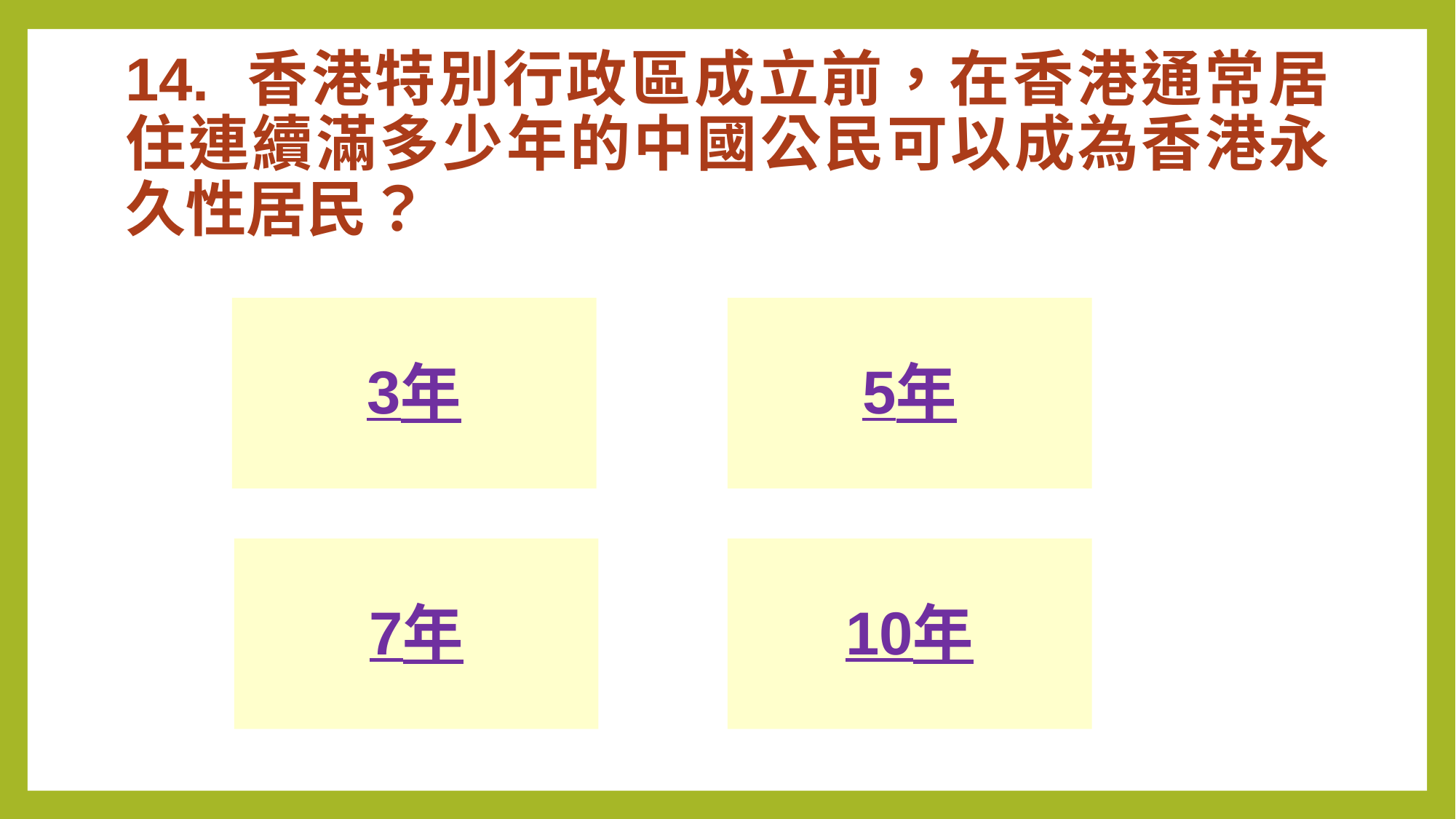

# 14. 香港特別行政區成立前，在香港通常居住連續滿多少年的中國公民可以成為香港永久性居民？
3年
5年
7年
10年